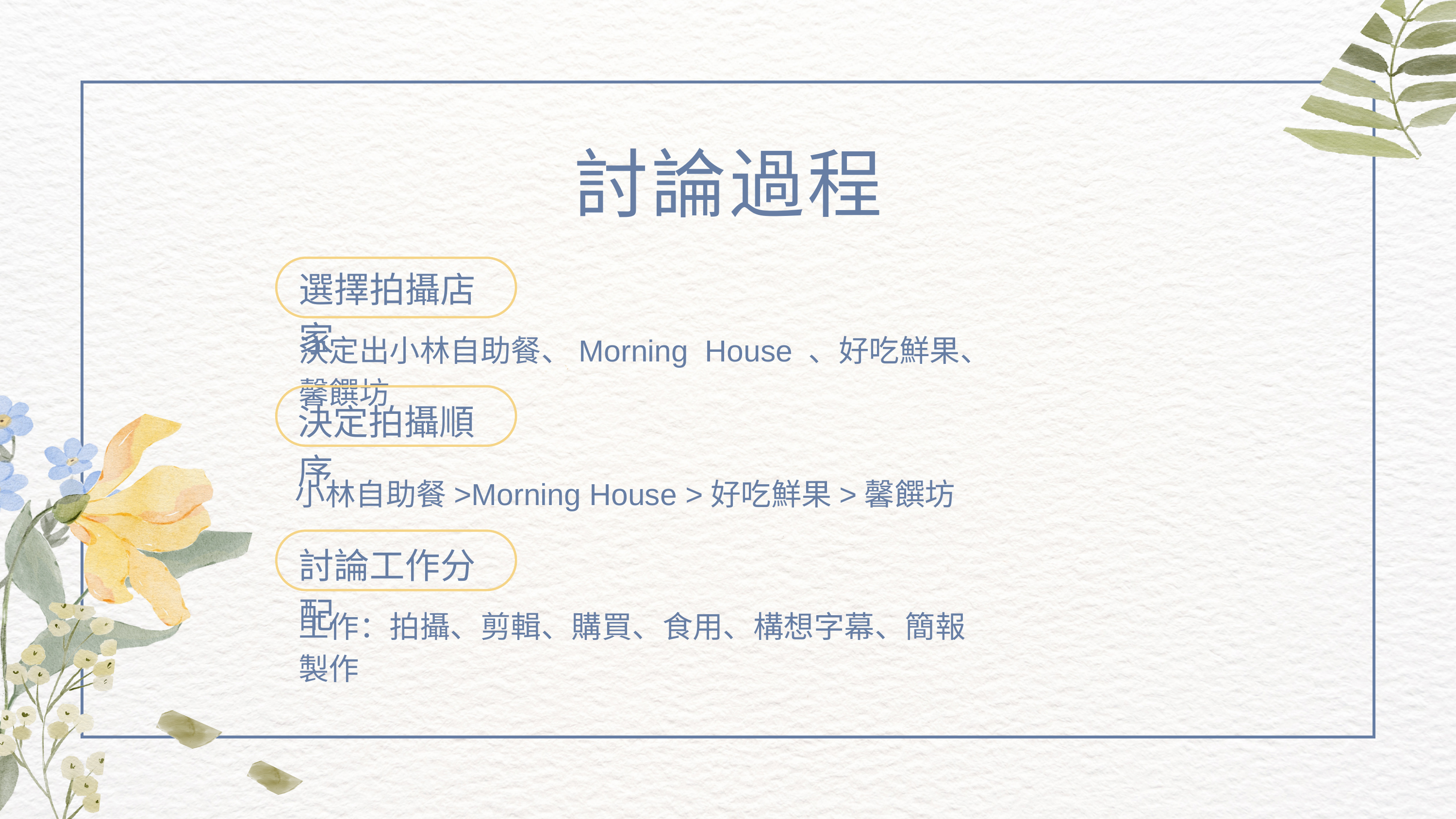

討論過程

選擇拍攝店家
決定出小林自助餐、Morning  House 、好吃鮮果、馨饌坊

決定拍攝順序

小林自助餐>Morning House >好吃鮮果>馨饌坊

討論工作分配
工作：拍攝、剪輯、購買、食用、構想字幕、簡報製作